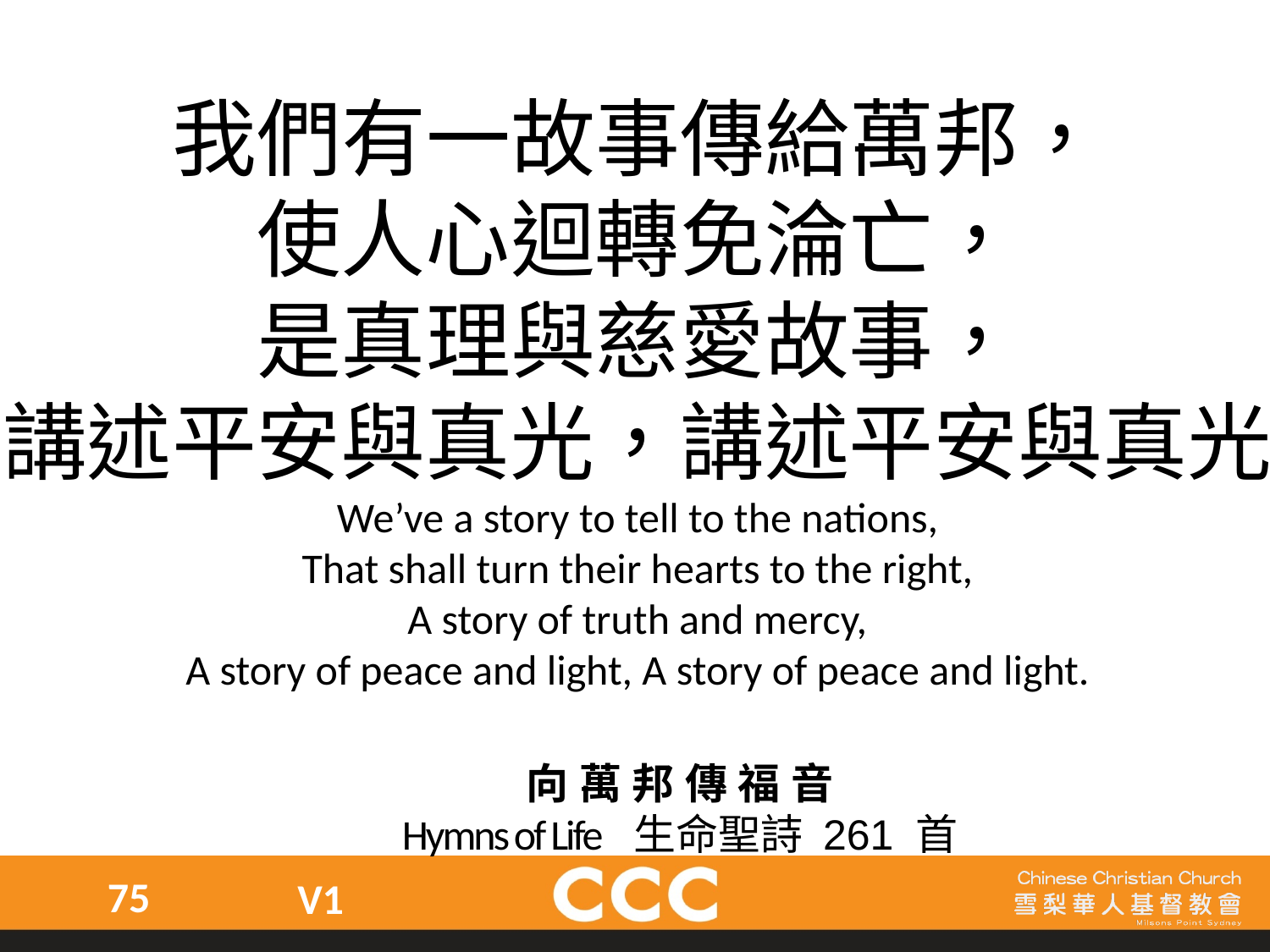

我們有一故事傳給萬邦，
使人心迴轉免淪亡，
是真理與慈愛故事，
講述平安與真光，講述平安與真光
We’ve a story to tell to the nations,
That shall turn their hearts to the right,
A story of truth and mercy,
A story of peace and light, A story of peace and light.
向萬邦傳福音
Hymns of Life   生命聖詩 261 首
75
V1